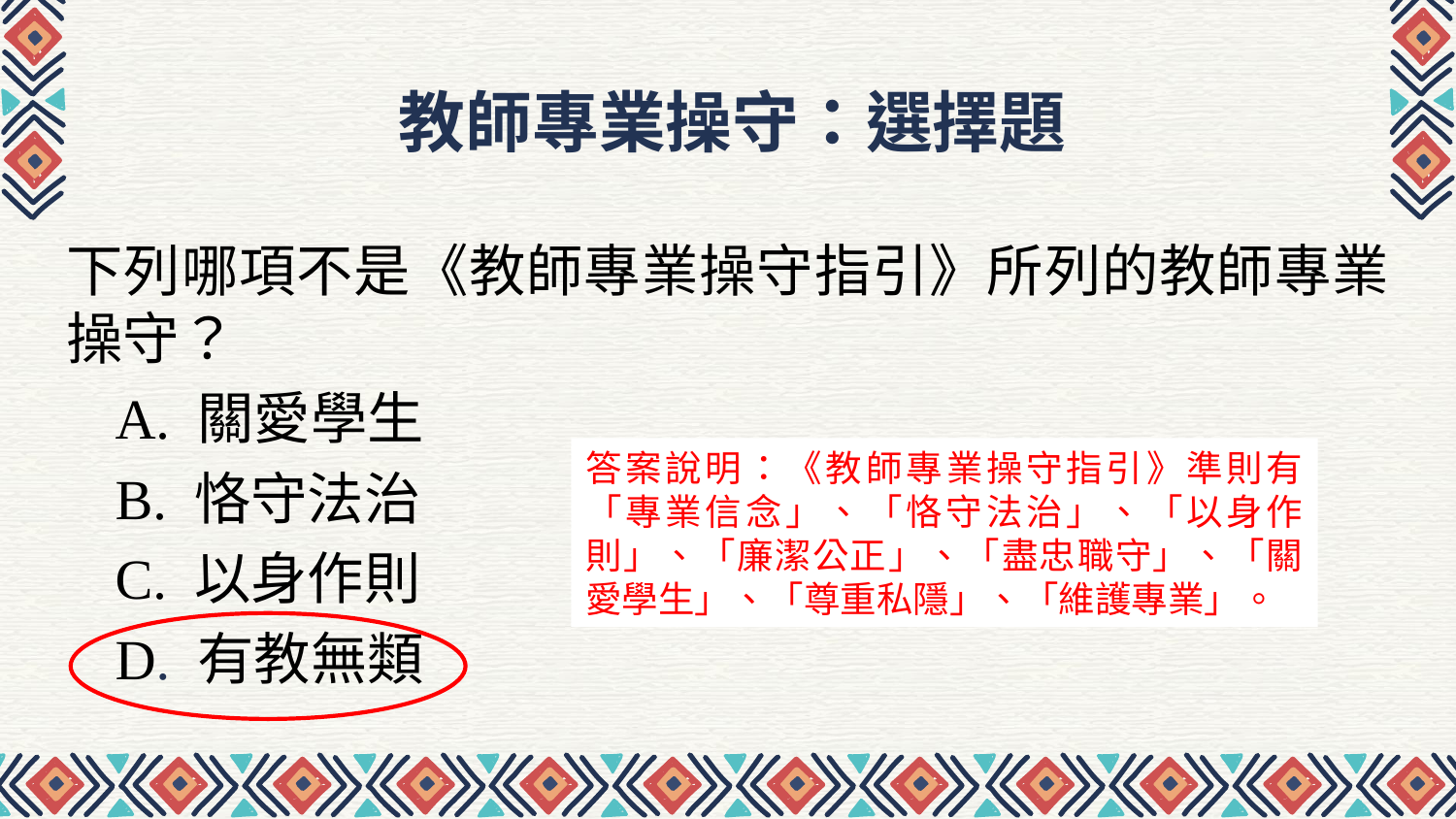

# 教師專業操守：選擇題
下列哪項不是《教師專業操守指引》所列的教師專業操守？
A. 關愛學生
B. 恪守法治
C. 以身作則
D. 有教無類
答案說明：《教師專業操守指引》準則有「專業信念」、「恪守法治」、「以身作則」、「廉潔公正」、「盡忠職守」、「關愛學生」、「尊重私隱」、「維護專業」。